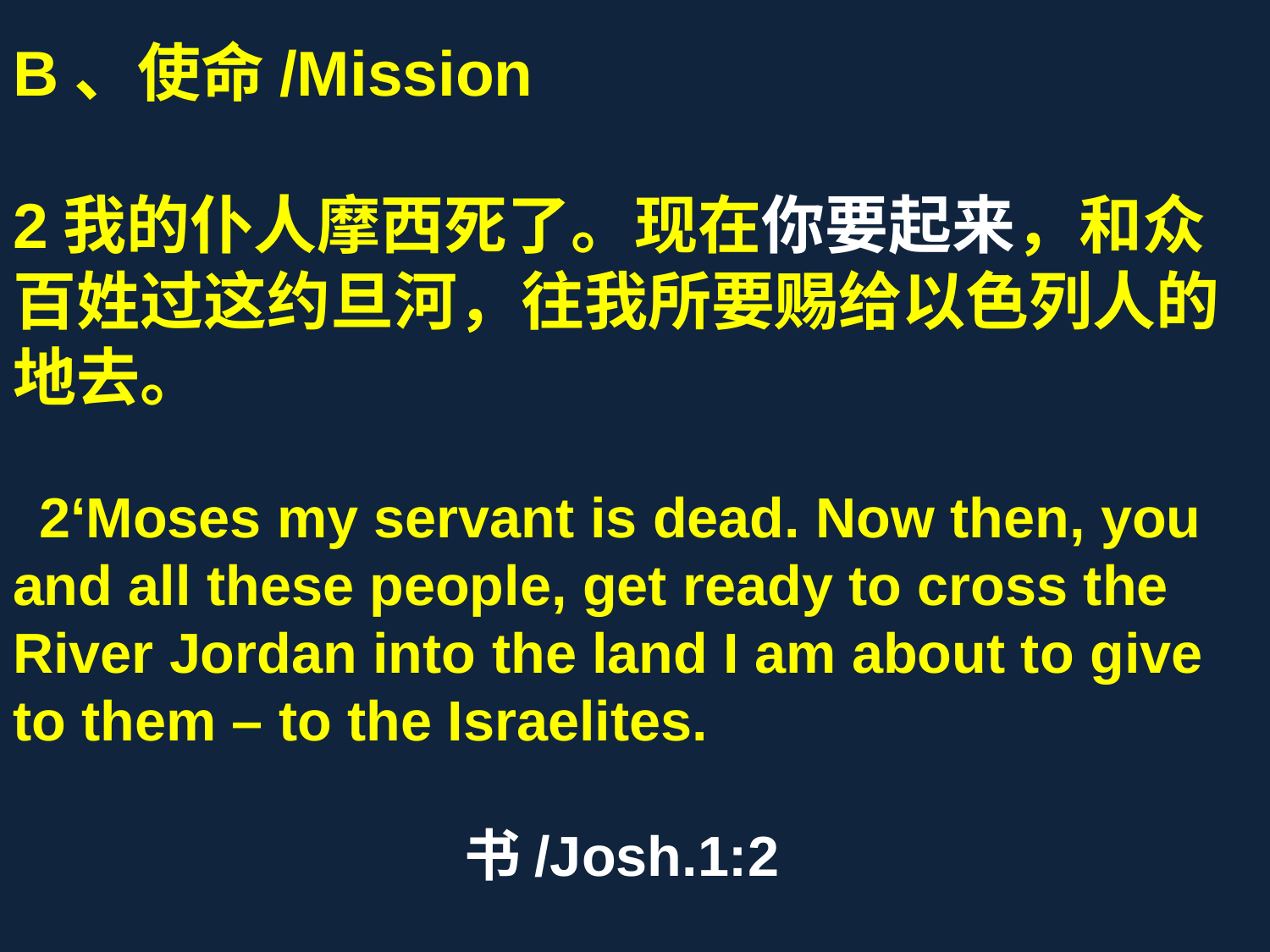

# B、使命/Mission 2我的仆人摩西死了。现在你要起来，和众百姓过这约旦河，往我所要赐给以色列人的地去。 2‘Moses my servant is dead. Now then, you and all these people, get ready to cross the River Jordan into the land I am about to give to them – to the Israelites. 书/Josh.1:2